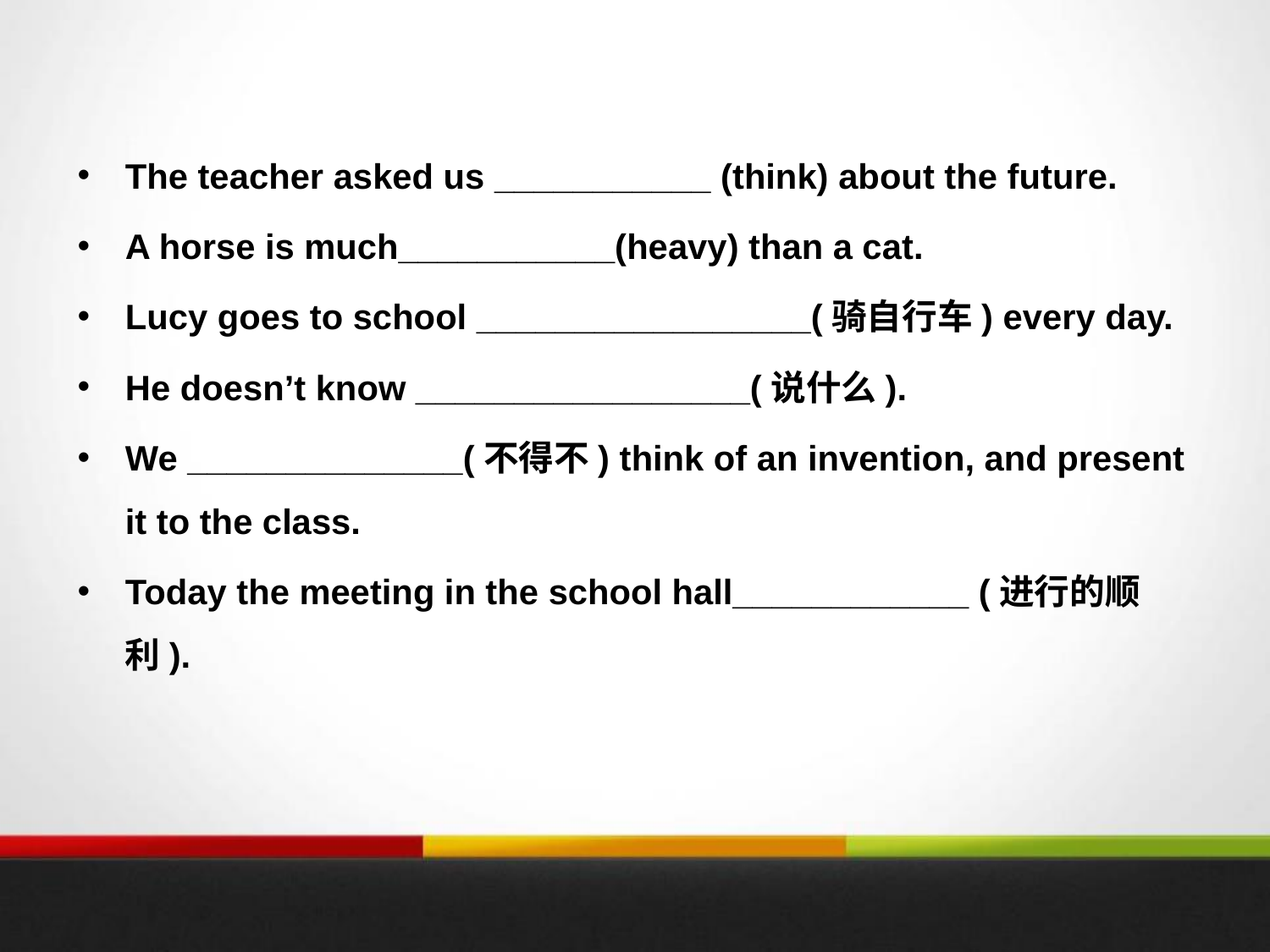

The teacher asked us ___________ (think) about the future.
A horse is much___________(heavy) than a cat.
Lucy goes to school _________________(骑自行车) every day.
He doesn’t know _________________(说什么).
We ______________(不得不) think of an invention, and present it to the class.
Today the meeting in the school hall____________ (进行的顺利).